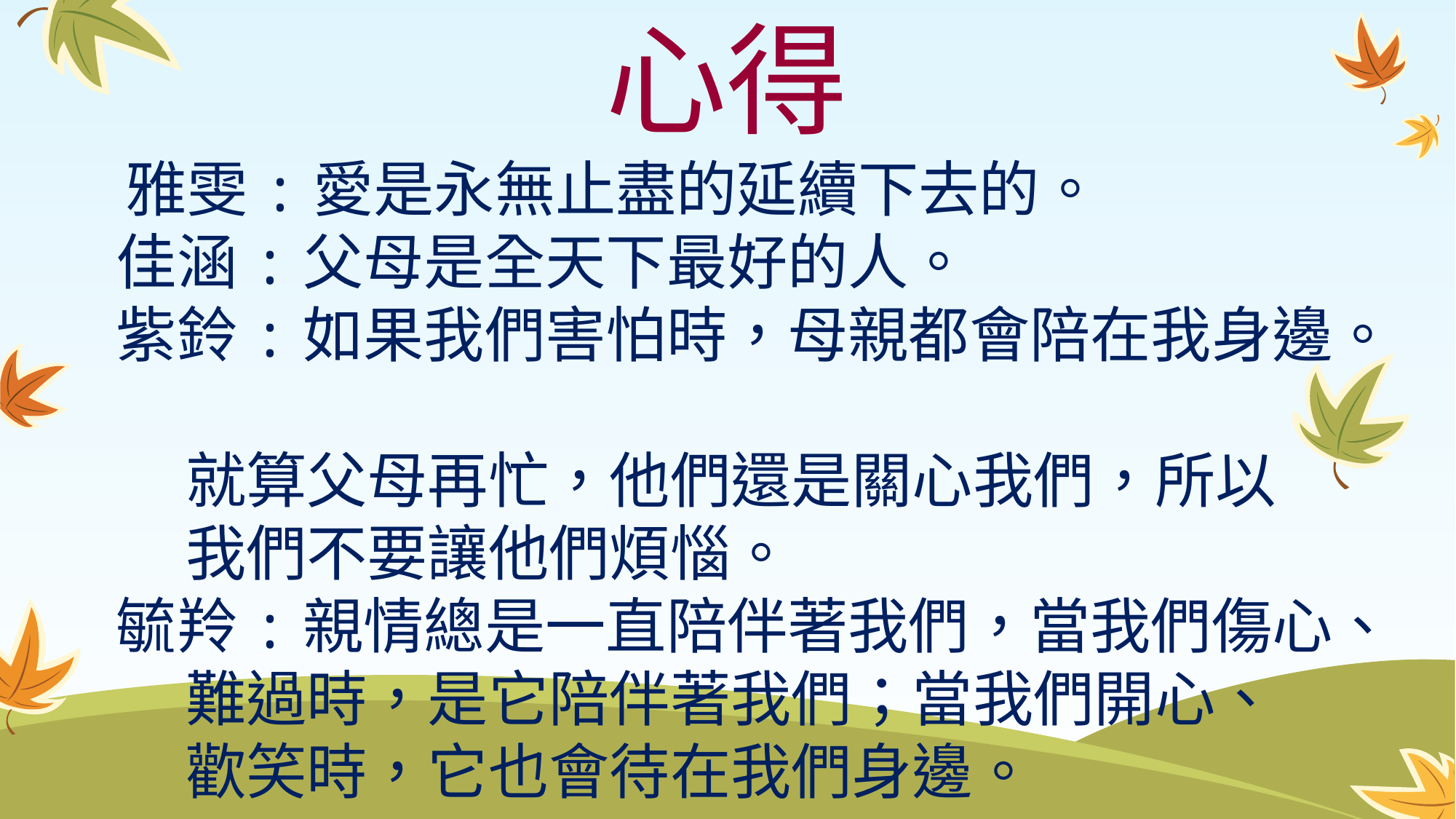

# 心得
  雅雯:愛是永無止盡的延續下去的。
佳涵:父母是全天下最好的人。
紫鈴:如果我們害怕時，母親都會陪在我身邊。
      就算父母再忙，他們還是關心我們，所以
      我們不要讓他們煩惱。
毓羚:親情總是一直陪伴著我們，當我們傷心、
      難過時，是它陪伴著我們；當我們開心、
      歡笑時，它也會待在我們身邊。